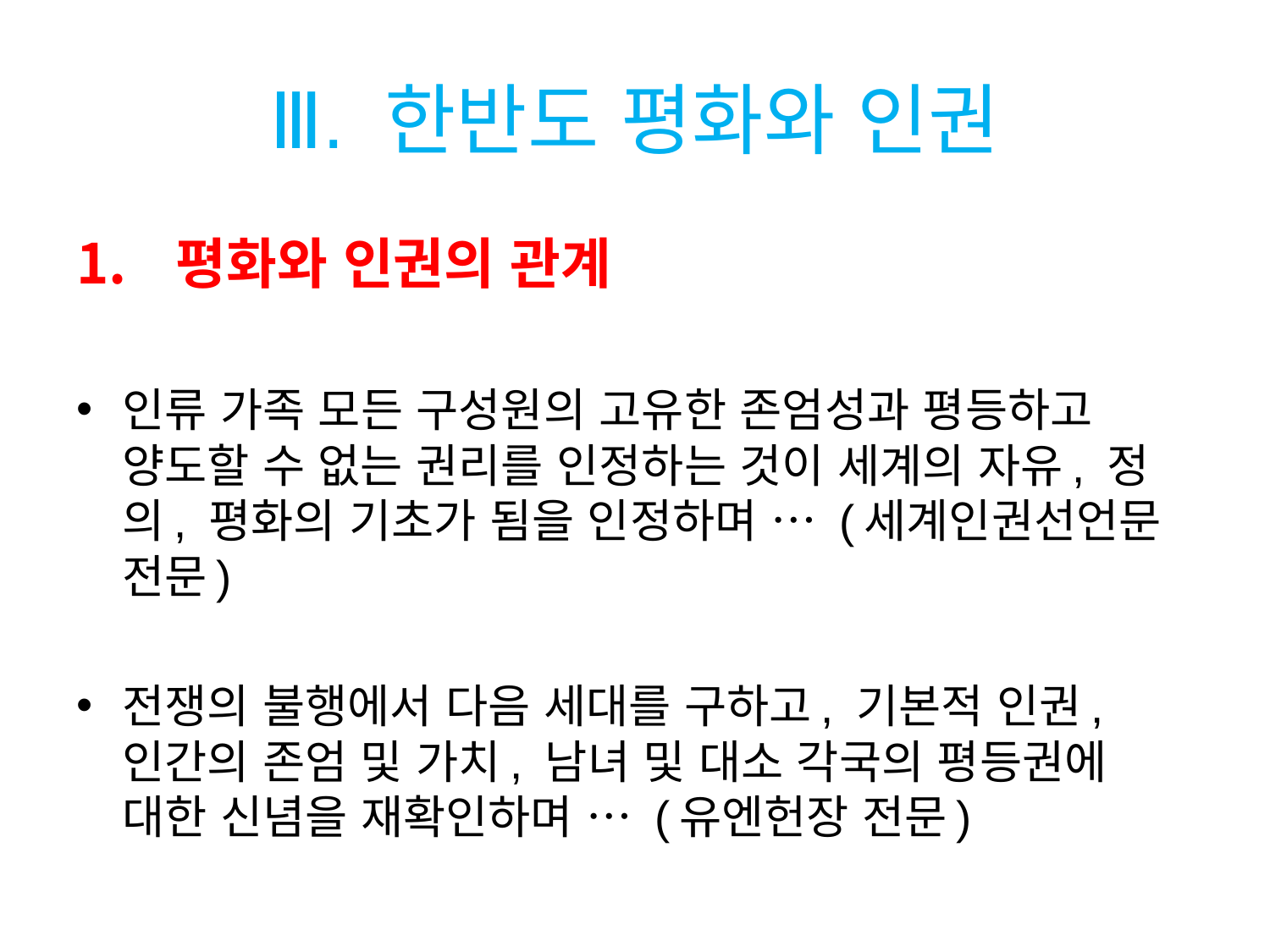

# Ⅲ. 한반도 평화와 인권
평화와 인권의 관계

인류 가족 모든 구성원의 고유한 존엄성과 평등하고 양도할 수 없는 권리를 인정하는 것이 세계의 자유, 정의, 평화의 기초가 됨을 인정하며 … (세계인권선언문 전문)

전쟁의 불행에서 다음 세대를 구하고, 기본적 인권, 인간의 존엄 및 가치, 남녀 및 대소 각국의 평등권에 대한 신념을 재확인하며 … (유엔헌장 전문)